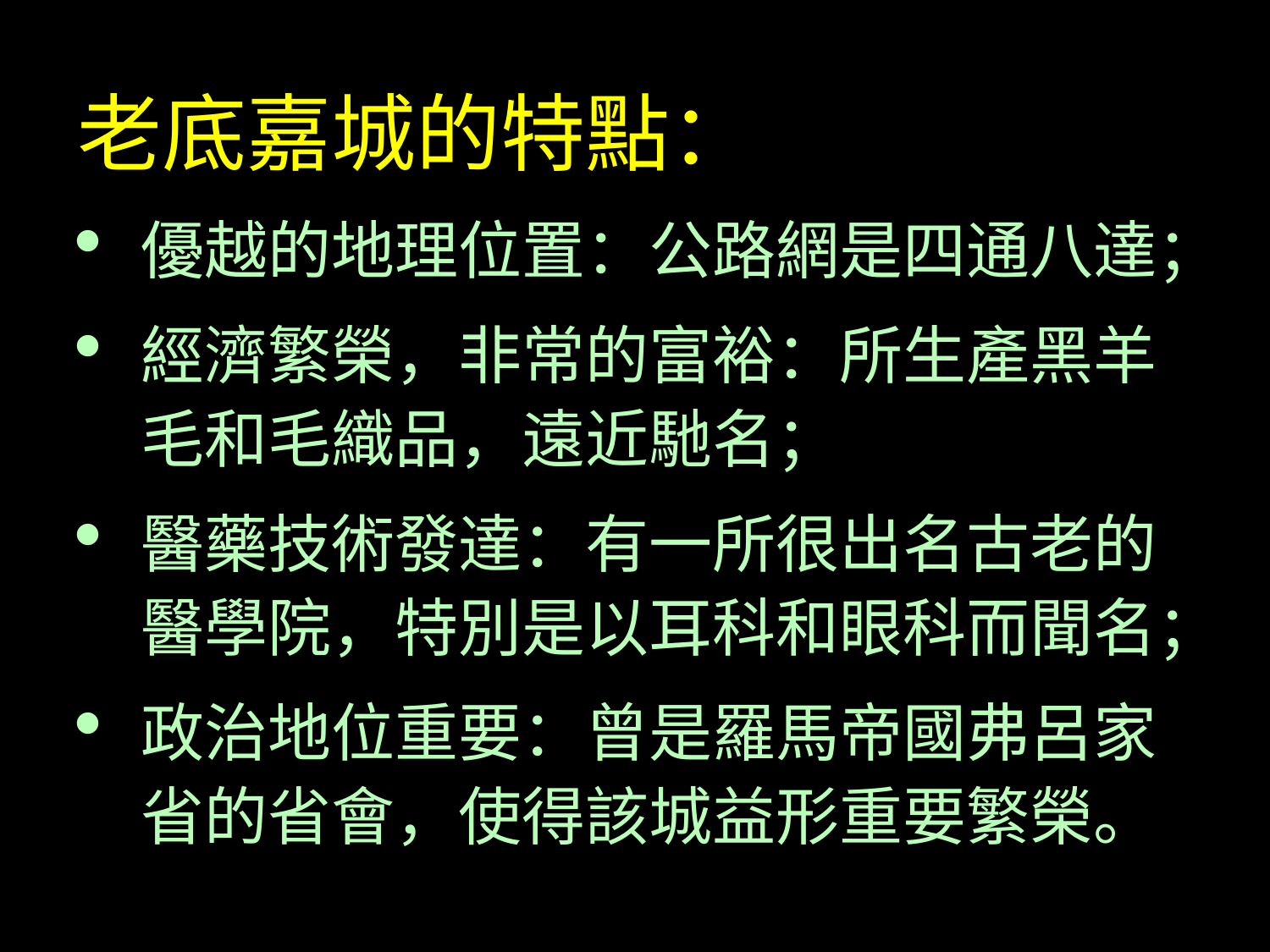

老底嘉城的特點：
優越的地理位置：公路網是四通八達；
經濟繁榮，非常的富裕：所生產黑羊毛和毛織品，遠近馳名；
醫藥技術發達：有一所很出名古老的醫學院，特別是以耳科和眼科而聞名；
政治地位重要：曾是羅馬帝國弗呂家省的省會，使得該城益形重要繁榮。